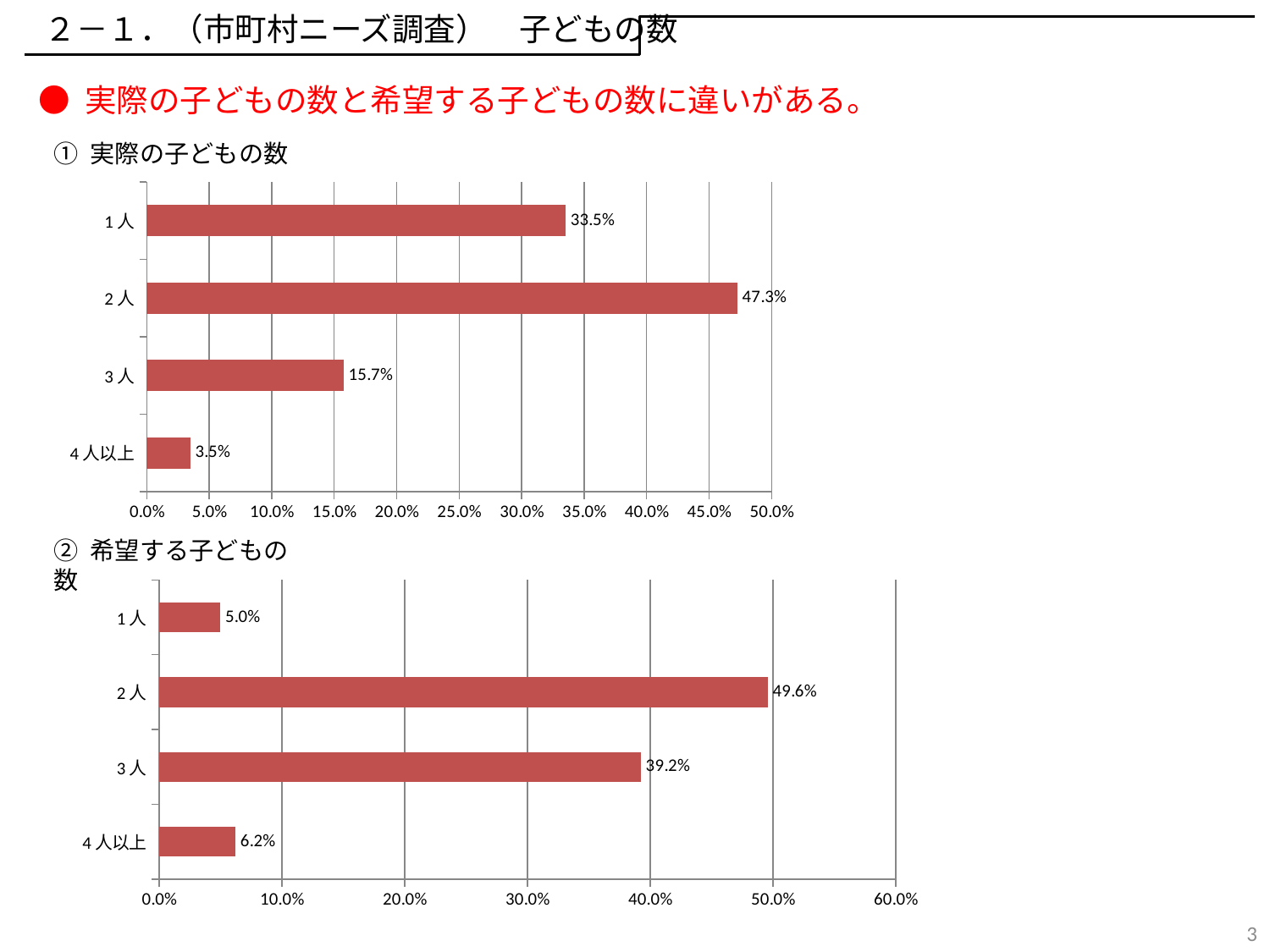

２－１．（市町村ニーズ調査）　子どもの数
● 実際の子どもの数と希望する子どもの数に違いがある。
① 実際の子どもの数

### Chart

| Category | 割合 |
|---|---|
| 1人 | 0.3351231549604716 |
| 2人 | 0.47251290956450215 |
| 3人 | 0.15749668692592422 |
| 4人以上 | 0.034867248549102045 |
② 希望する子どもの数

### Chart

| Category | 割合 |
|---|---|
| 1人 | 0.049836275057902724 |
| 2人 | 0.4956872454276815 |
| 3人 | 0.39230093443015734 |
| 4人以上 | 0.062175545084258446 |
3